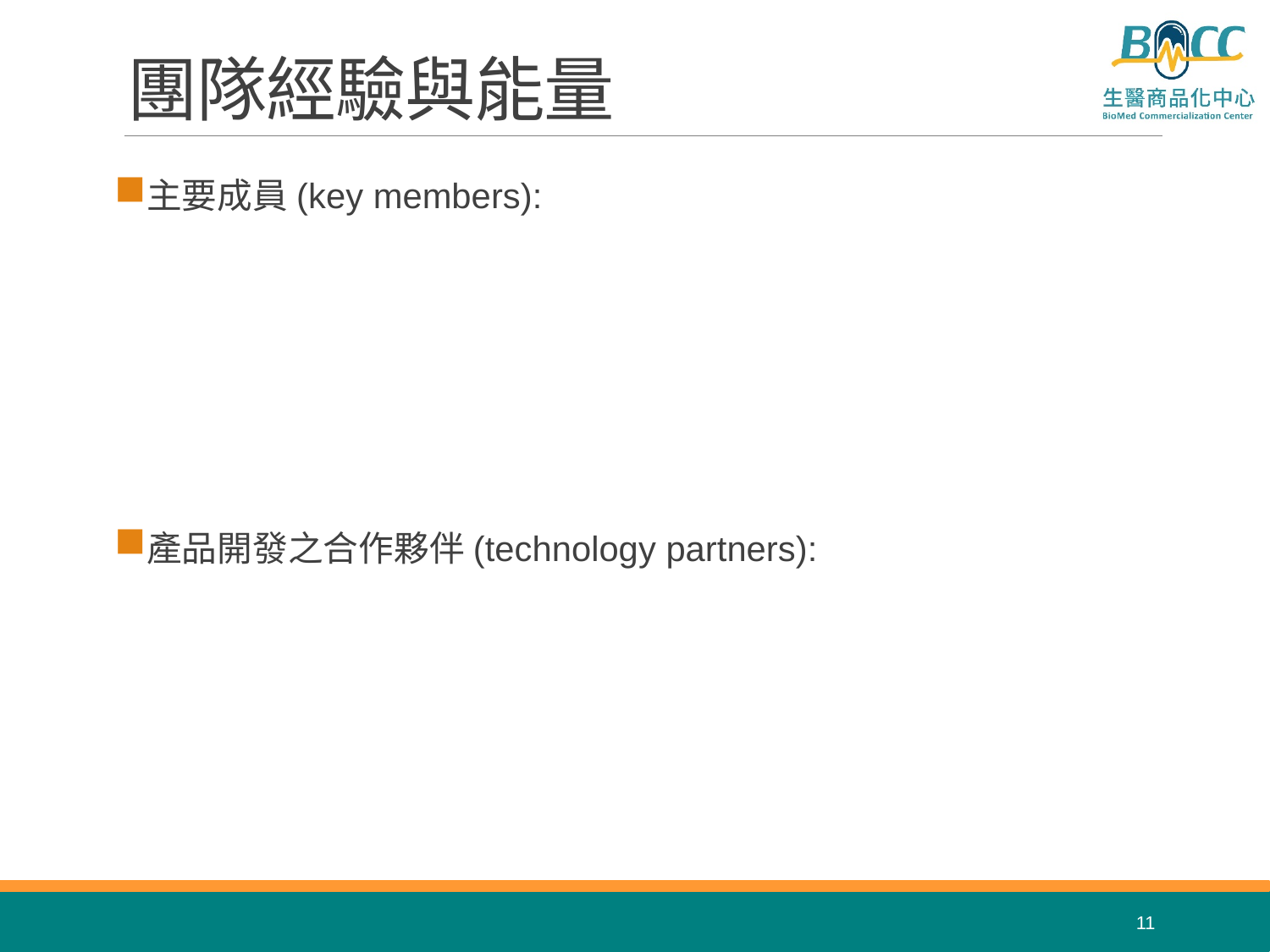

# 團隊經驗與能量
主要成員(key members):

產品開發之合作夥伴(technology partners):

11